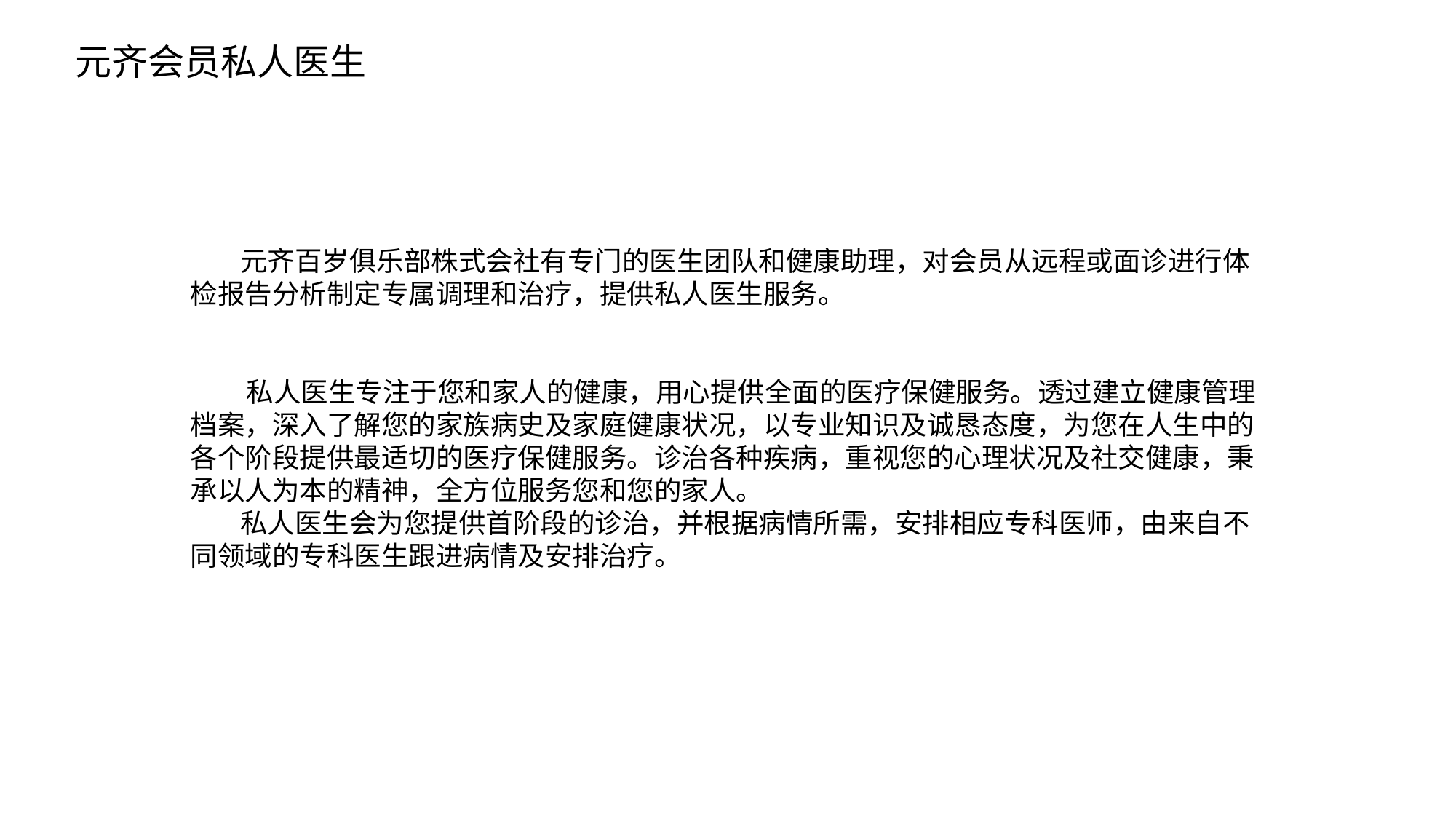

元齐会员私人医生
       元齐百岁俱乐部株式会社有专门的医生团队和健康助理，对会员从远程或面诊进行体检报告分析制定专属调理和治疗，提供私人医生服务。

        私人医生专注于您和家人的健康，用心提供全面的医疗保健服务。透过建立健康管理档案，深入了解您的家族病史及家庭健康状况，以专业知识及诚恳态度，为您在人生中的各个阶段提供最适切的医疗保健服务。诊治各种疾病，重视您的心理状况及社交健康，秉承以人为本的精神，全方位服务您和您的家人。
       私人医生会为您提供首阶段的诊治，并根据病情所需，安排相应专科医师，由来自不同领域的专科医生跟进病情及安排治疗。